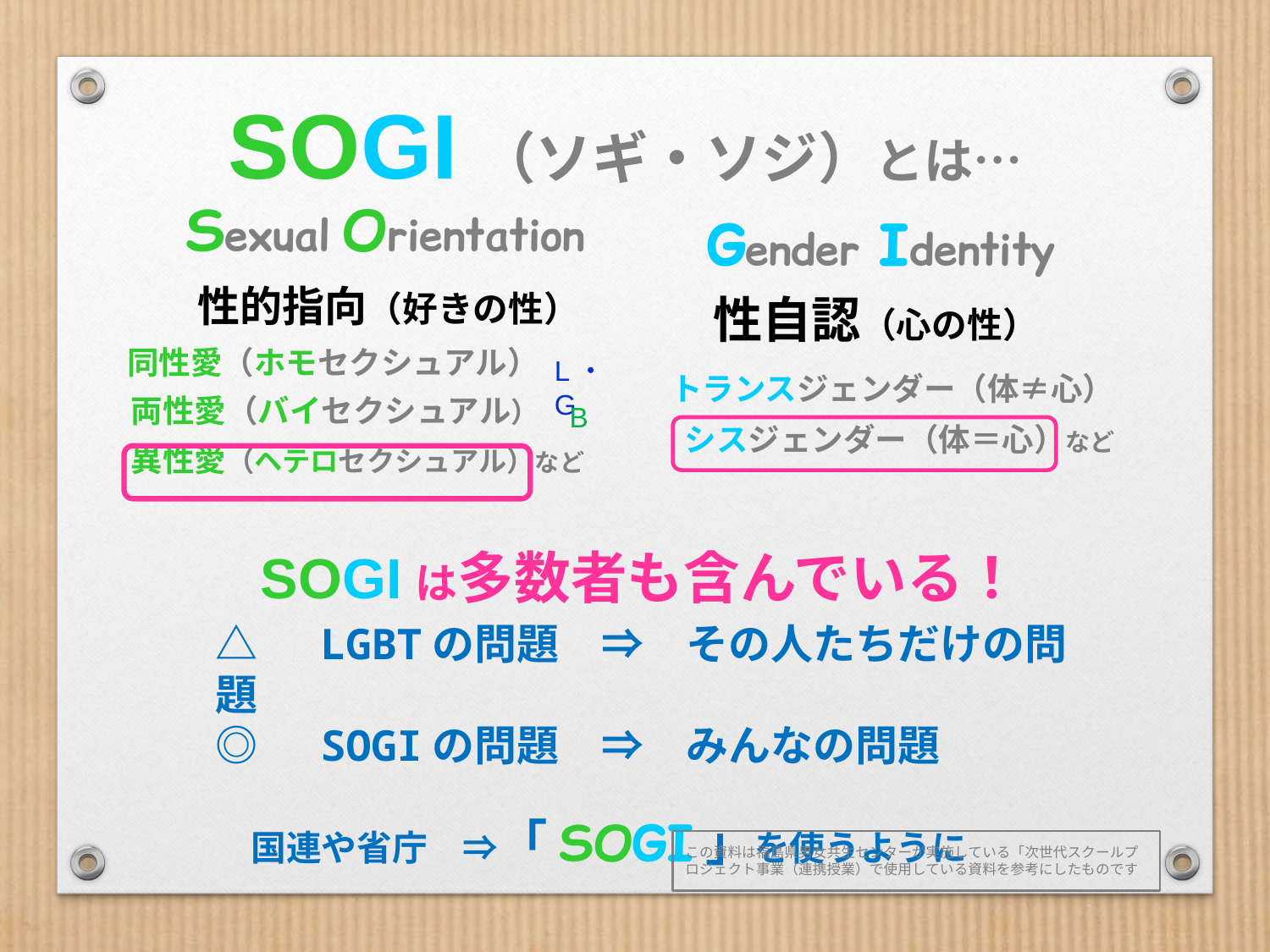

SOGI（ソギ・ソジ）とは…
Sexual Orientation
　　性的指向（好きの性）
　同性愛（ホモセクシュアル）
　両性愛（バイセクシュアル）
　異性愛（ヘテロセクシュアル）など
　Gender Identity
　　性自認（心の性）
　トランスジェンダー（体≠心）
　　シスジェンダー（体＝心）など

L・G
B

SOGIは多数者も含んでいる！
△　LGBTの問題　⇒　その人たちだけの問題
◎　SOGIの問題　⇒　みんなの問題

　国連や省庁　⇒「SOGI」を使うように
この資料は福島県男女共生センターが実施している「次世代スクールプロジェクト事業（連携授業）で使用している資料を参考にしたものです
16